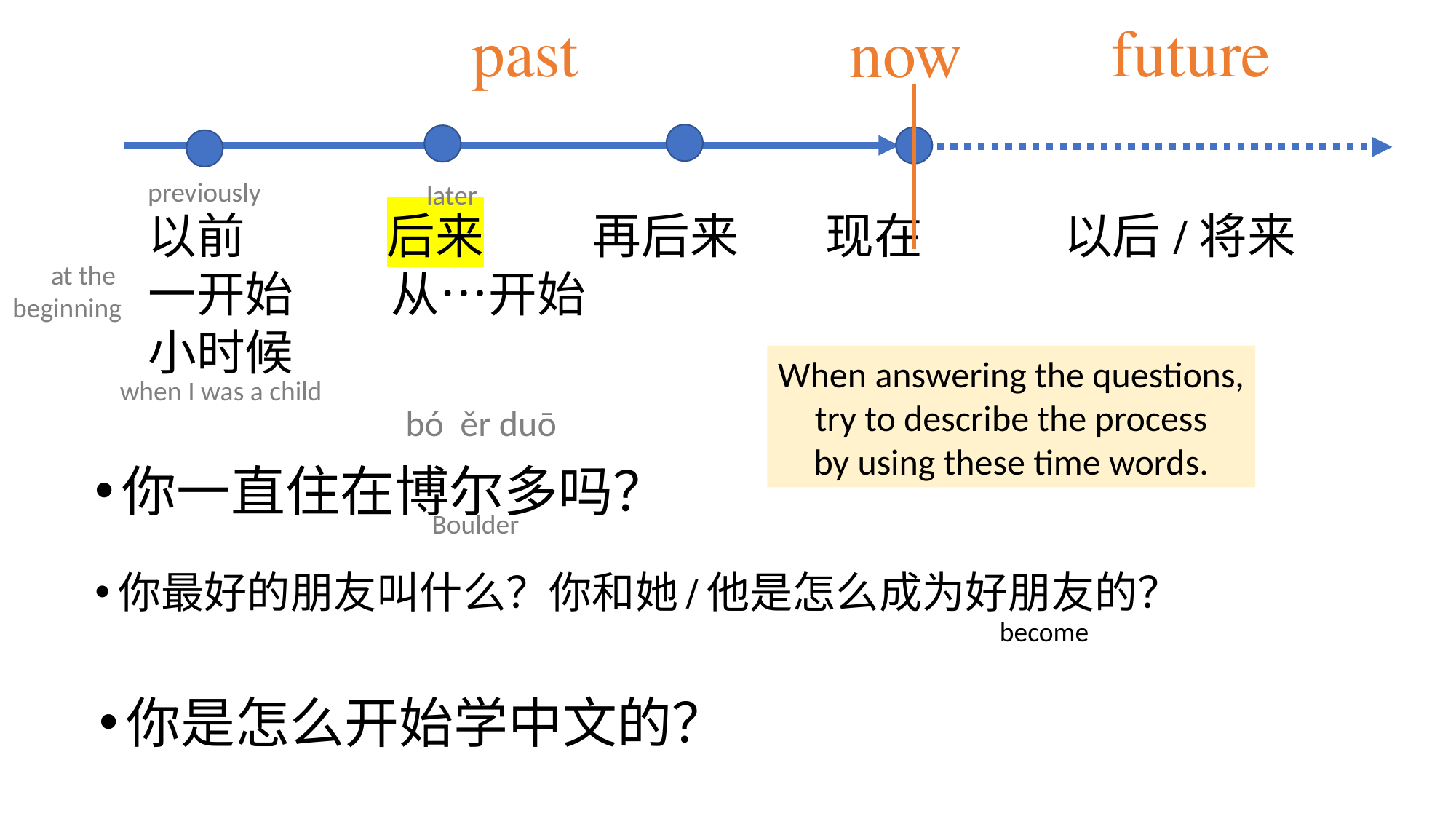

past
future
now

previously
later
以前             后来          再后来        现在             以后/将来
一开始         从…开始
小时候

at the
beginning
When answering the questions,
 try to describe the process
by using these time words.
when I was a child
bó  ěr duō
你一直住在博尔多吗？
Boulder
你最好的朋友叫什么？你和她/他是怎么成为好朋友的？
become
你是怎么开始学中文的？